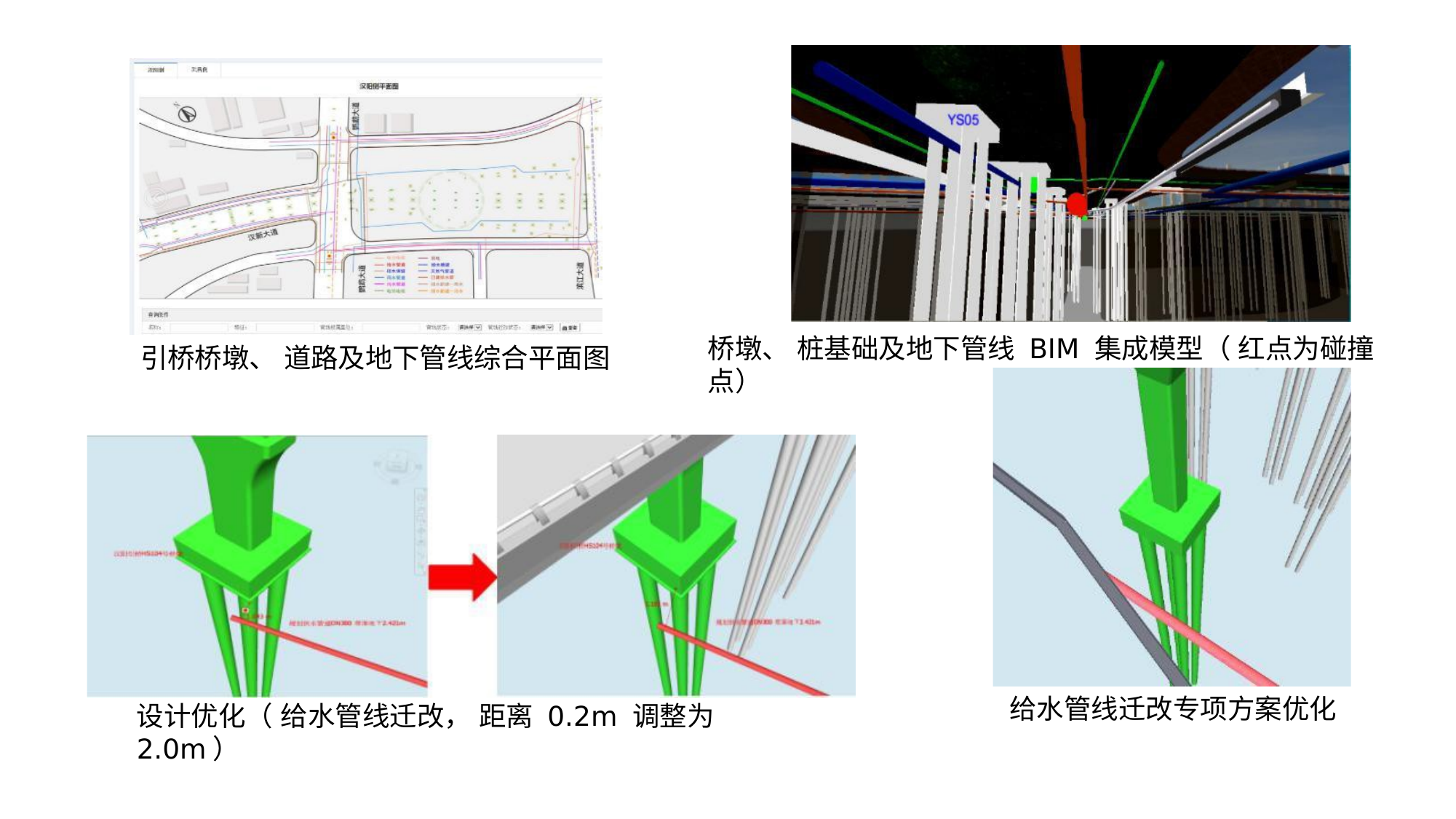

桥墩、 桩基础及地下管线 BIM 集成模型（ 红点为碰撞点）
引桥桥墩、 道路及地下管线综合平面图

给水管线迁改专项方案优化
设计优化（ 给水管线迁改， 距离 0.2m 调整为 2.0m）